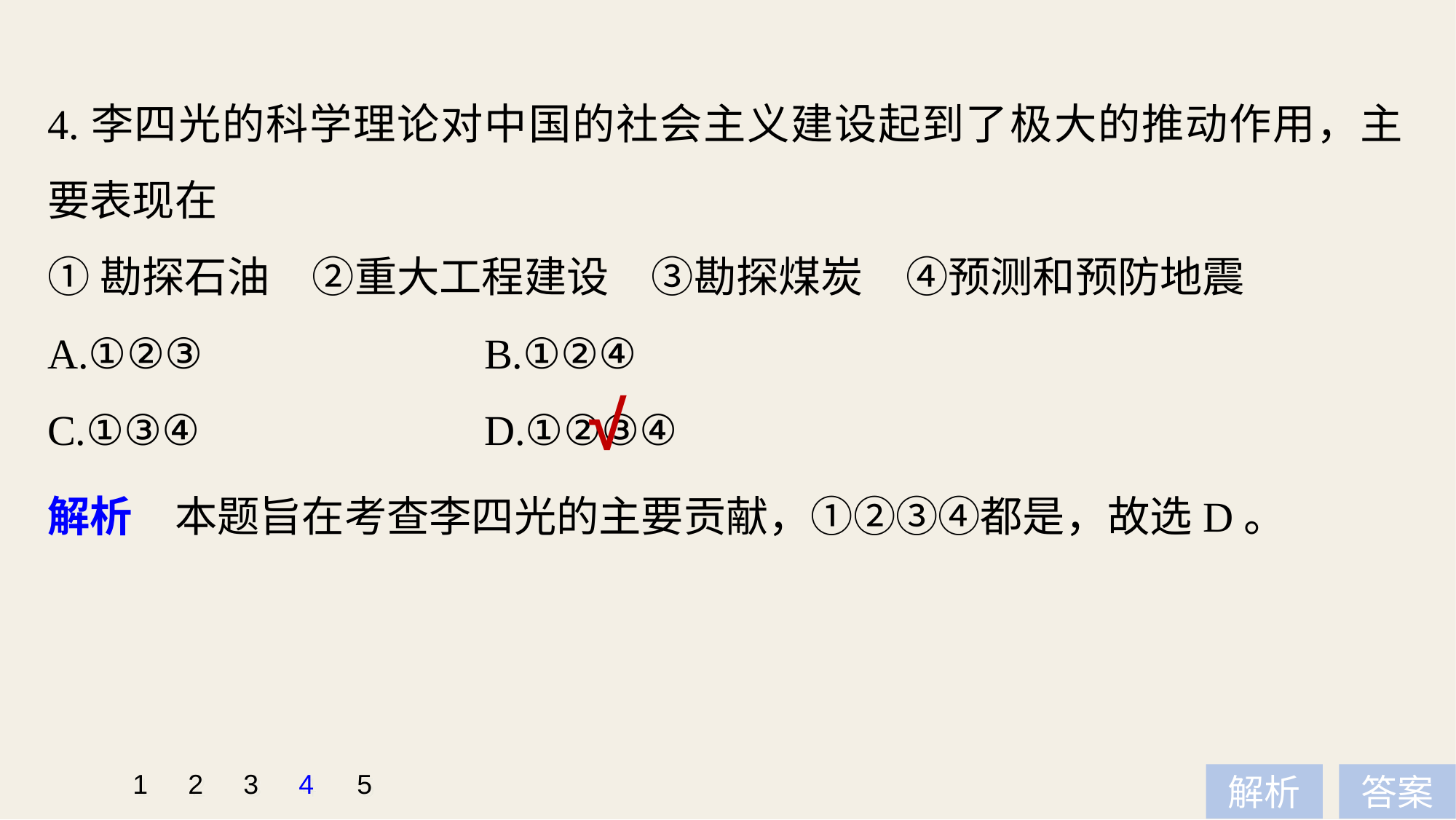

4.李四光的科学理论对中国的社会主义建设起到了极大的推动作用，主要表现在
①勘探石油　②重大工程建设　③勘探煤炭　④预测和预防地震
A.①②③  			B.①②④
C.①③④  			D.①②③④
√
解析　本题旨在考查李四光的主要贡献，①②③④都是，故选D。
1
2
3
4
5
解析
答案